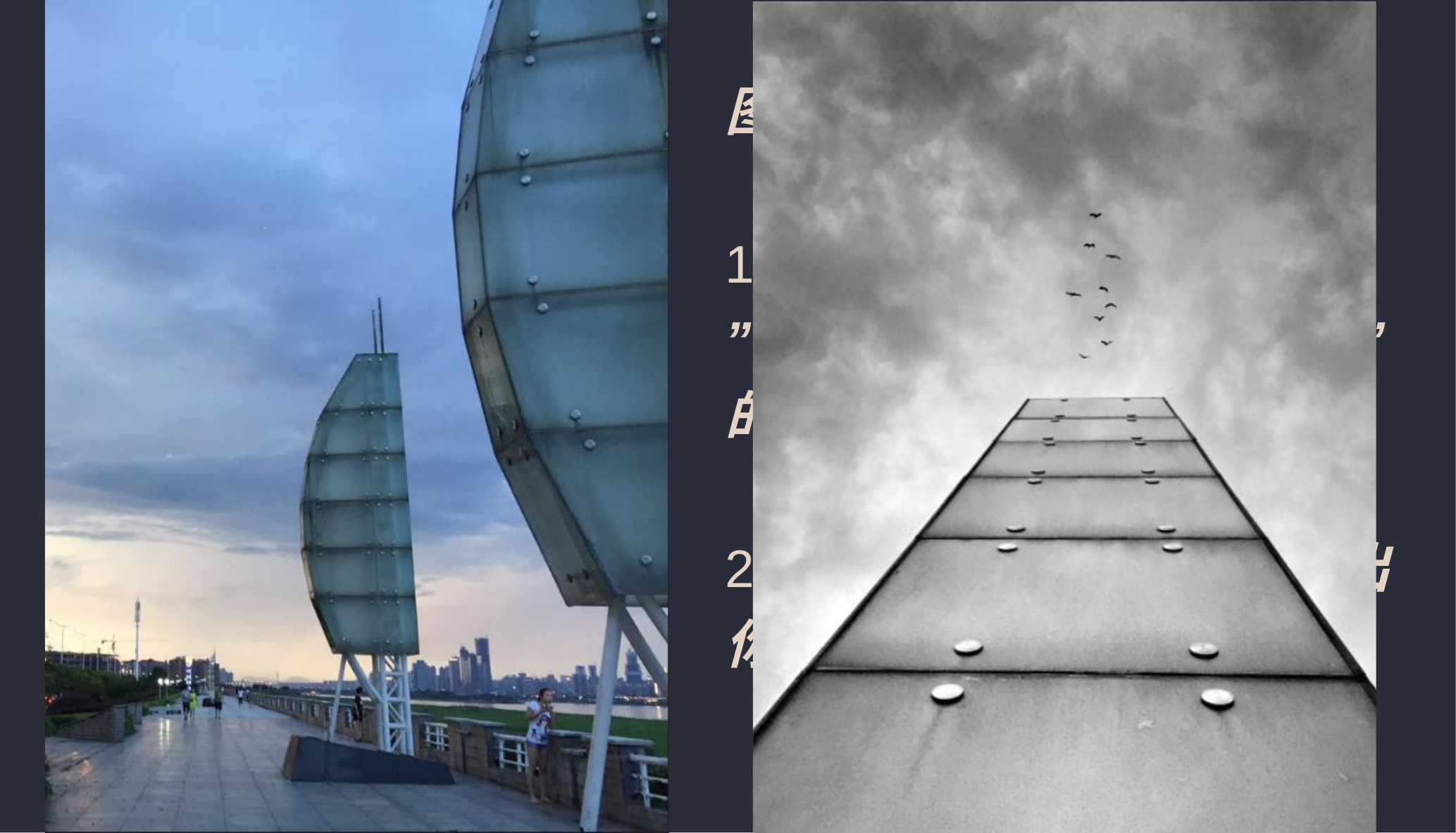

片练习：

、利用“少就是多”和
低一点”以及“节奏旋律 原则重新构筑图片画面。

、在活页挂纸上简单勾勒
所构筑出的图片概貌。
图
1
”
的
”
2
你
出